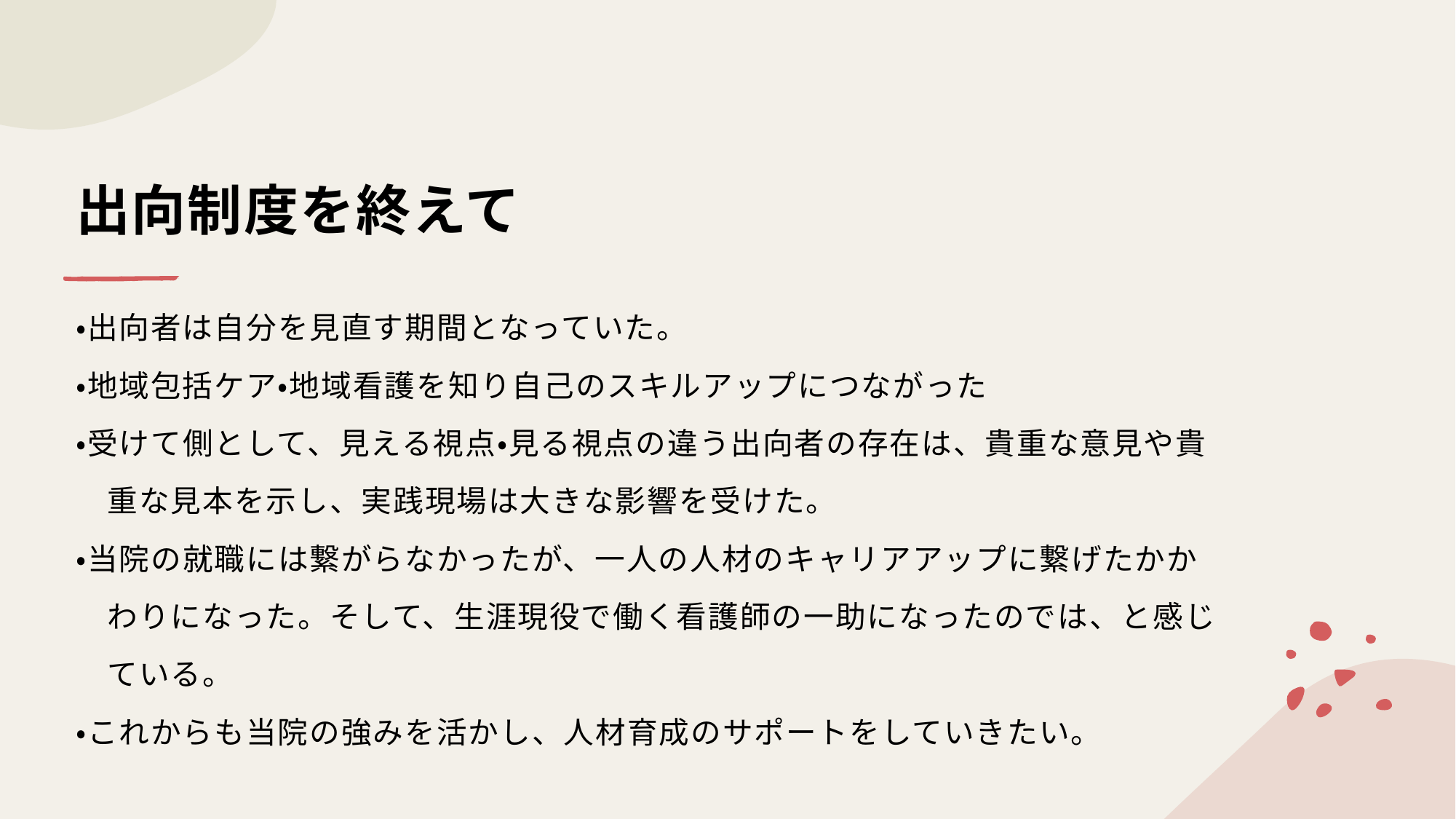

# 出向制度を終えて
・出向者は自分を見直す期間となっていた。
・地域包括ケア・地域看護を知り自己のスキルアップにつながった
・受けて側として、見える視点・見る視点の違う出向者の存在は、貴重な意見や貴
　重な見本を示し、実践現場は大きな影響を受けた。
・当院の就職には繋がらなかったが、一人の人材のキャリアアップに繋げたかか
　わりになった。そして、生涯現役で働く看護師の一助になったのでは、と感じ
　ている。
・これからも当院の強みを活かし、人材育成のサポートをしていきたい。